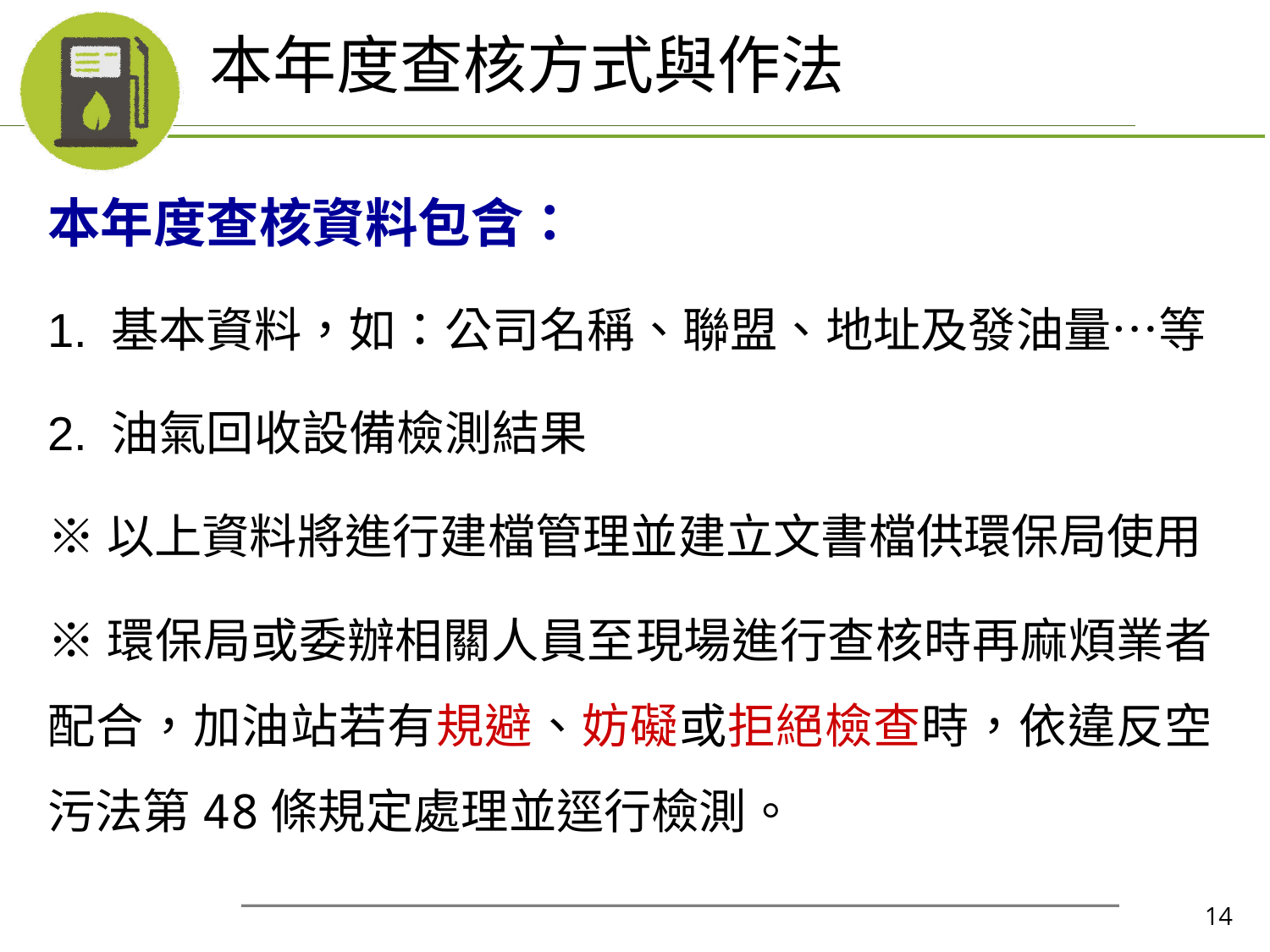

# 本年度查核方式與作法
本年度查核資料包含：
基本資料，如：公司名稱、聯盟、地址及發油量…等
油氣回收設備檢測結果
※以上資料將進行建檔管理並建立文書檔供環保局使用
※環保局或委辦相關人員至現場進行查核時再麻煩業者配合，加油站若有規避、妨礙或拒絕檢查時，依違反空污法第48條規定處理並逕行檢測。
14